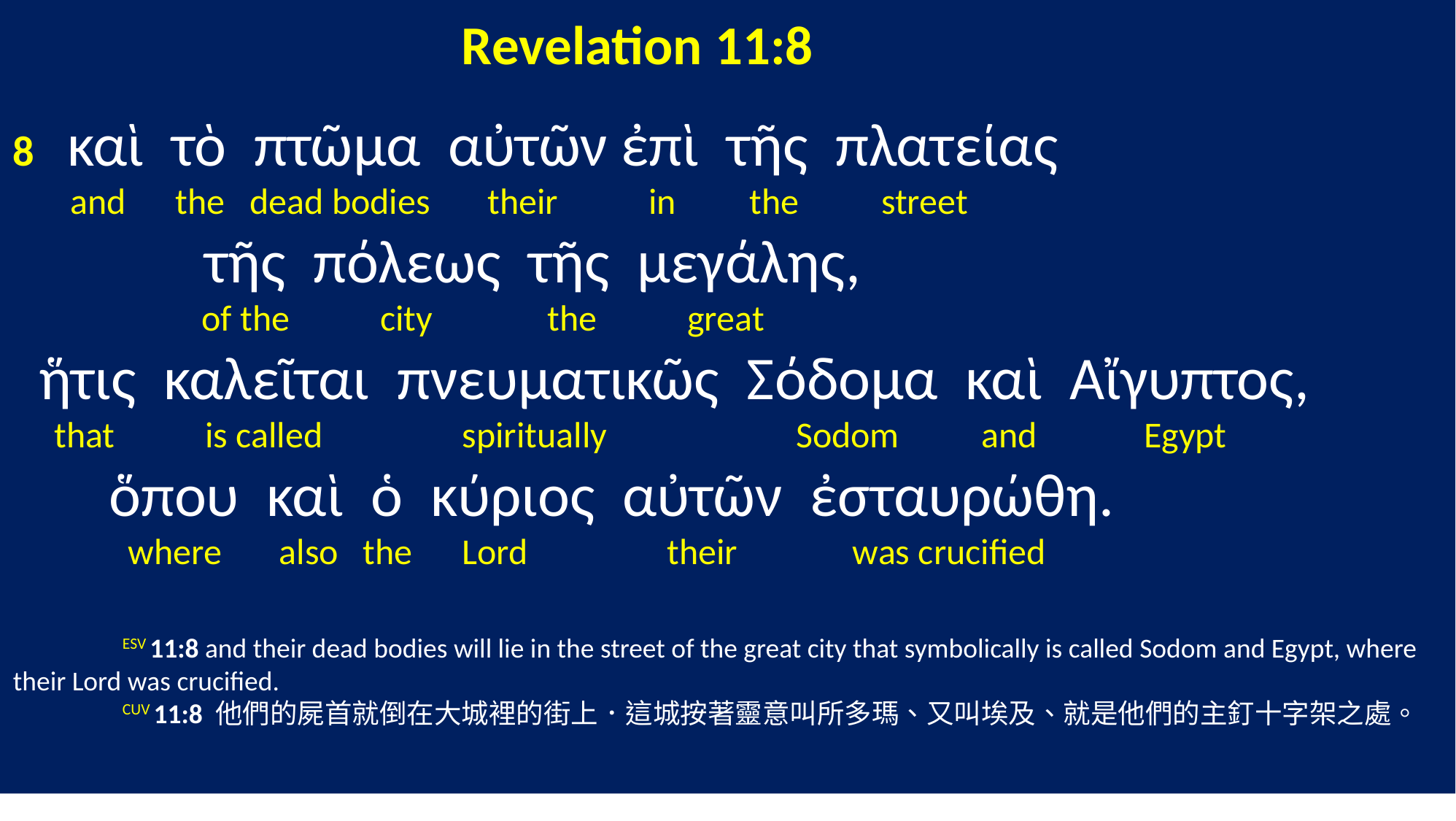

Revelation 11:8

8   καὶ  τὸ  πτῶμα  αὐτῶν ἐπὶ  τῆς  πλατείας
       and      the   dead bodies       their           in         the          street
              τῆς  πόλεως  τῆς  μεγάλης,
                       of the           city              the           great
  ἥτις  καλεῖται  πνευματικῶς  Σόδομα  καὶ  Αἴγυπτος,
     that           is called                 spiritually                       Sodom          and             Egypt
       ὅπου  καὶ  ὁ  κύριος  αὐτῶν  ἐσταυρώθη.
              where       also   the      Lord                 their              was crucified

	ESV 11:8 and their dead bodies will lie in the street of the great city that symbolically is called Sodom and Egypt, where their Lord was crucified.
	CUV 11:8 他們的屍首就倒在大城裡的街上．這城按著靈意叫所多瑪、又叫埃及、就是他們的主釘十字架之處。